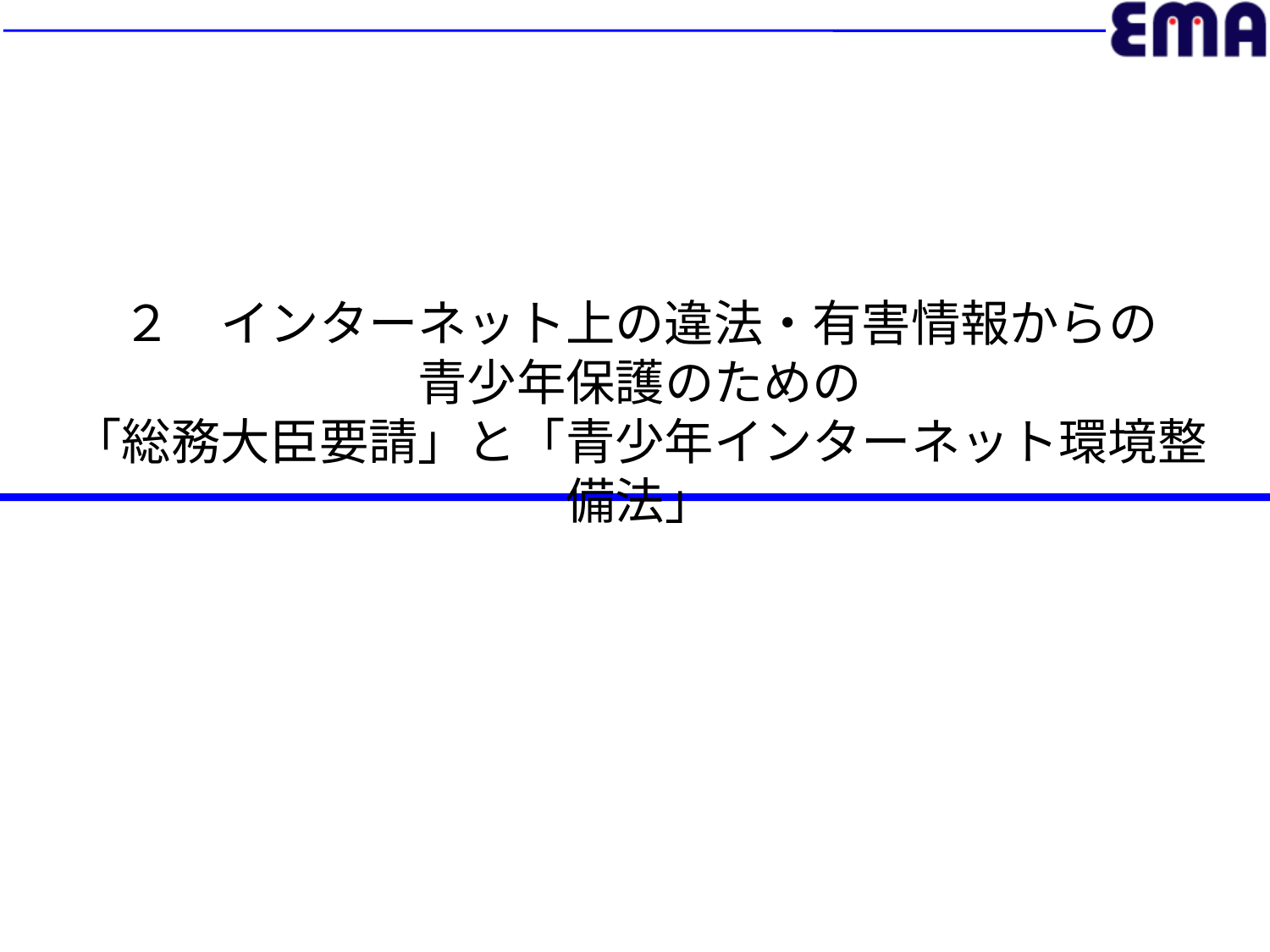

２　インターネット上の違法・有害情報からの
青少年保護のための
「総務大臣要請」と「青少年インターネット環境整備法」